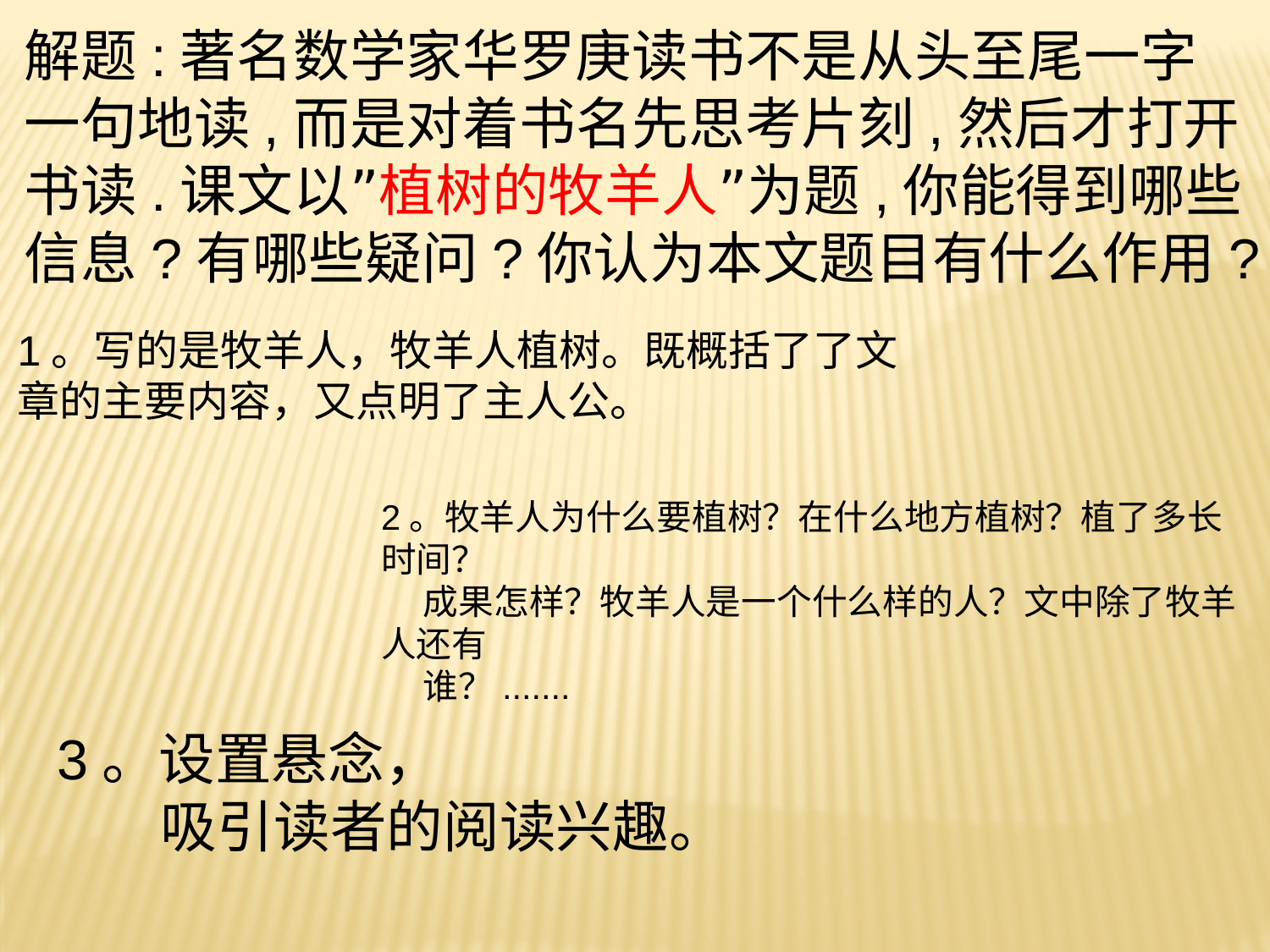

解题:著名数学家华罗庚读书不是从头至尾一字一句地读,而是对着书名先思考片刻,然后才打开书读.课文以”植树的牧羊人”为题,你能得到哪些信息?有哪些疑问?你认为本文题目有什么作用?
1。写的是牧羊人，牧羊人植树。既概括了了文章的主要内容，又点明了主人公。
2。牧羊人为什么要植树？在什么地方植树？植了多长时间？
   成果怎样？牧羊人是一个什么样的人？文中除了牧羊人还有
   谁？.......
3。设置悬念，
     吸引读者的阅读兴趣。